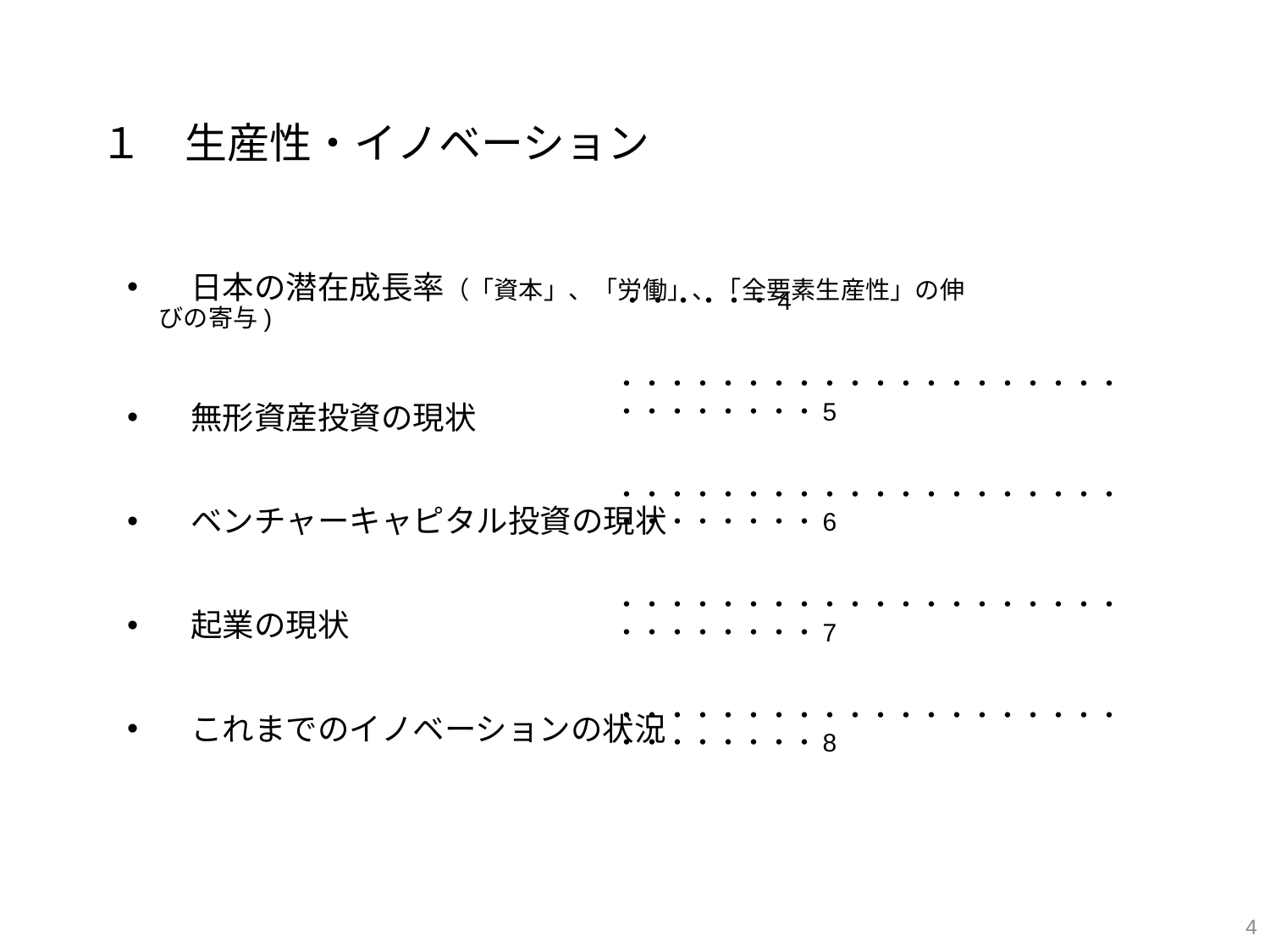

# １　生産性・イノベーション
　日本の潜在成長率（「資本」、「労働」、「全要素生産性」の伸びの寄与)

　無形資産投資の現状

　ベンチャーキャピタル投資の現状

　起業の現状

　これまでのイノベーションの状況
　　　　　　　　　　　　　　　　 ・・・・・・4

・・・・・・・・・・・・・・・・・・・・・・・・・・・・5

・・・・・・・・・・・・・・・・・・・・・・・・・・・・6

・・・・・・・・・・・・・・・・・・・・・・・・・・・・7

・・・・・・・・・・・・・・・・・・・・・・・・・・・・8
4